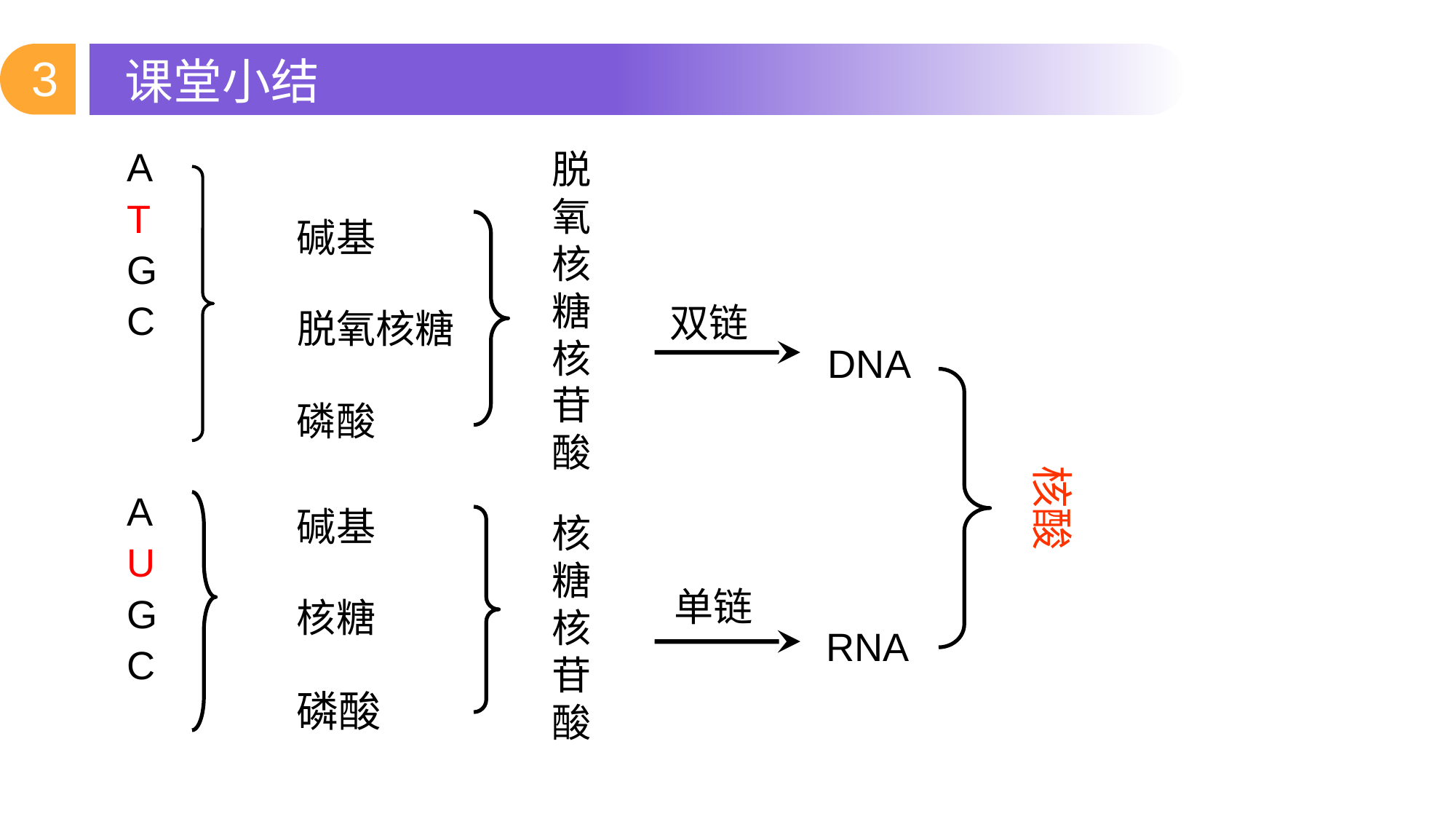

3
课堂小结
A
T
G
C
脱氧核糖核苷酸

碱基

双链
脱氧核糖
DNA

磷酸
核酸
A
U
G
C

碱基
核糖核苷酸

单链
核糖
RNA

磷酸